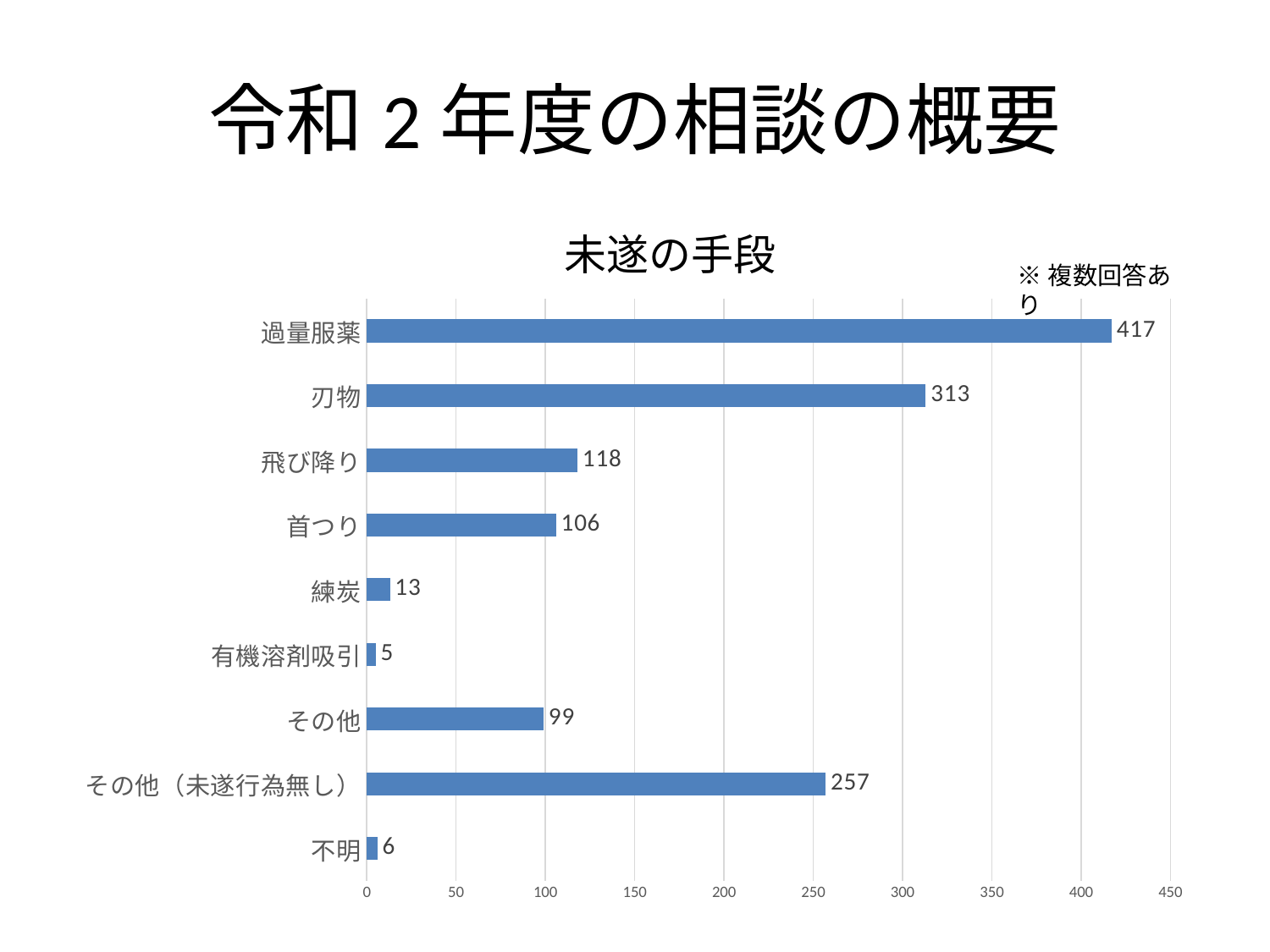

# 令和2年度の相談の概要
未遂の手段
※複数回答あり

### Chart

| Category |  |
|---|---|
| 不明 | 6.0 |
| その他（未遂行為無し） | 257.0 |
| その他 | 99.0 |
| 有機溶剤吸引 | 5.0 |
| 練炭 | 13.0 |
| 首つり | 106.0 |
| 飛び降り | 118.0 |
| 刃物 | 313.0 |
| 過量服薬 | 417.0 |